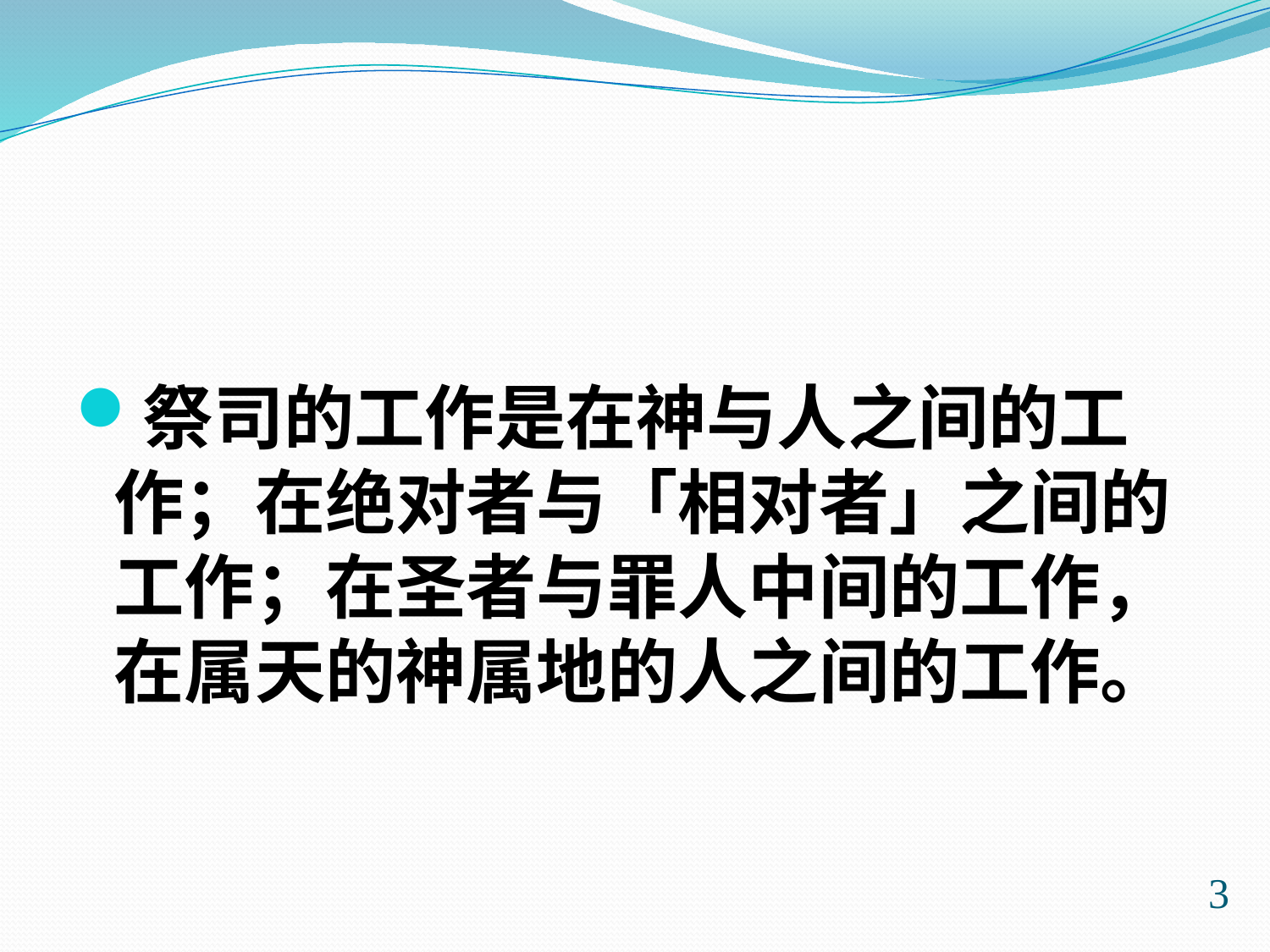

#

祭司的工作是在神与人之间的工作；在绝对者与「相对者」之间的工作；在圣者与罪人中间的工作，在属天的神属地的人之间的工作。
3